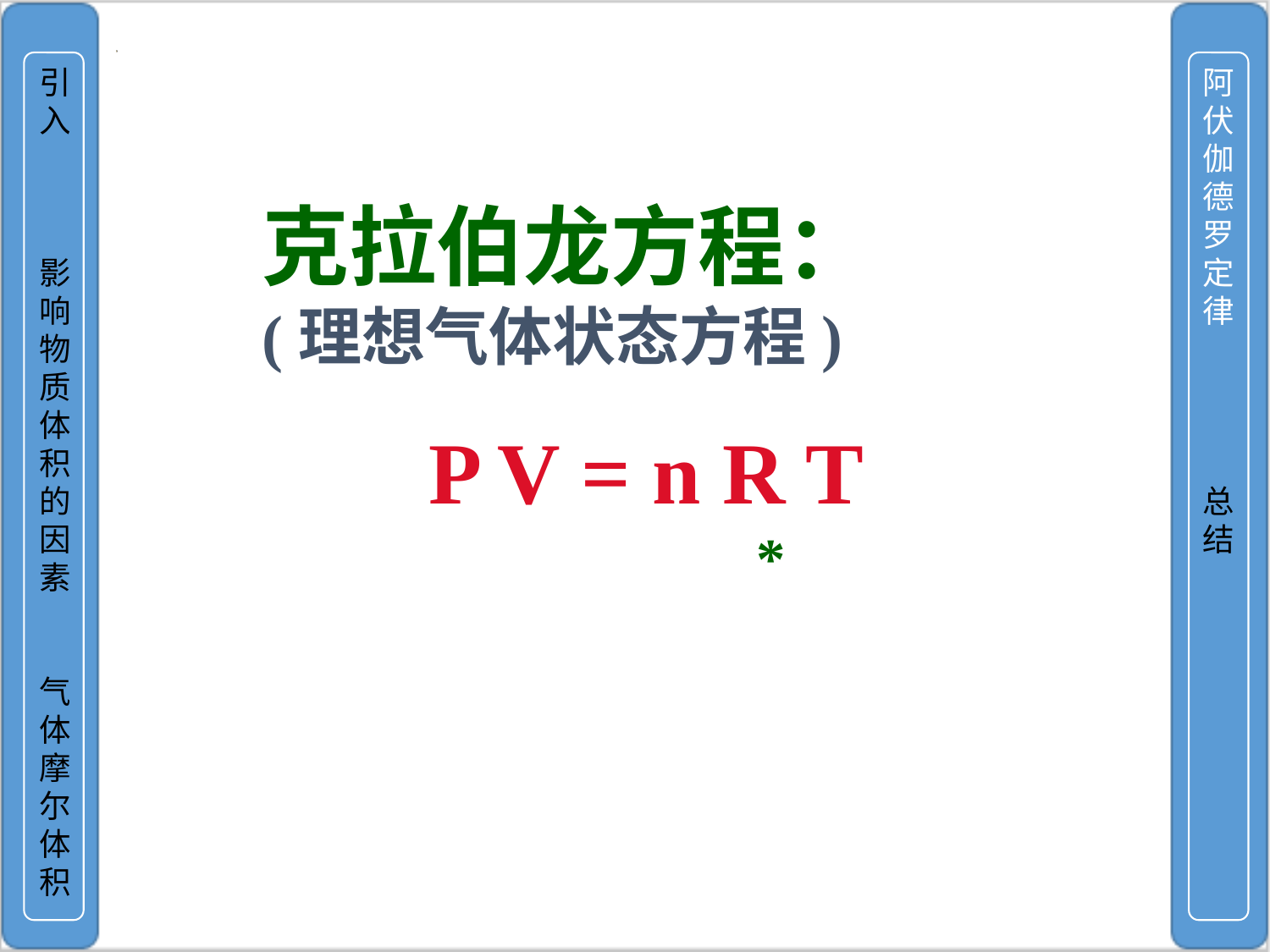

引入

影响物质体积的因素

气体摩尔体积

阿伏伽德罗定律

总结

克拉伯龙方程：
(理想气体状态方程)

P V = n R T
               *